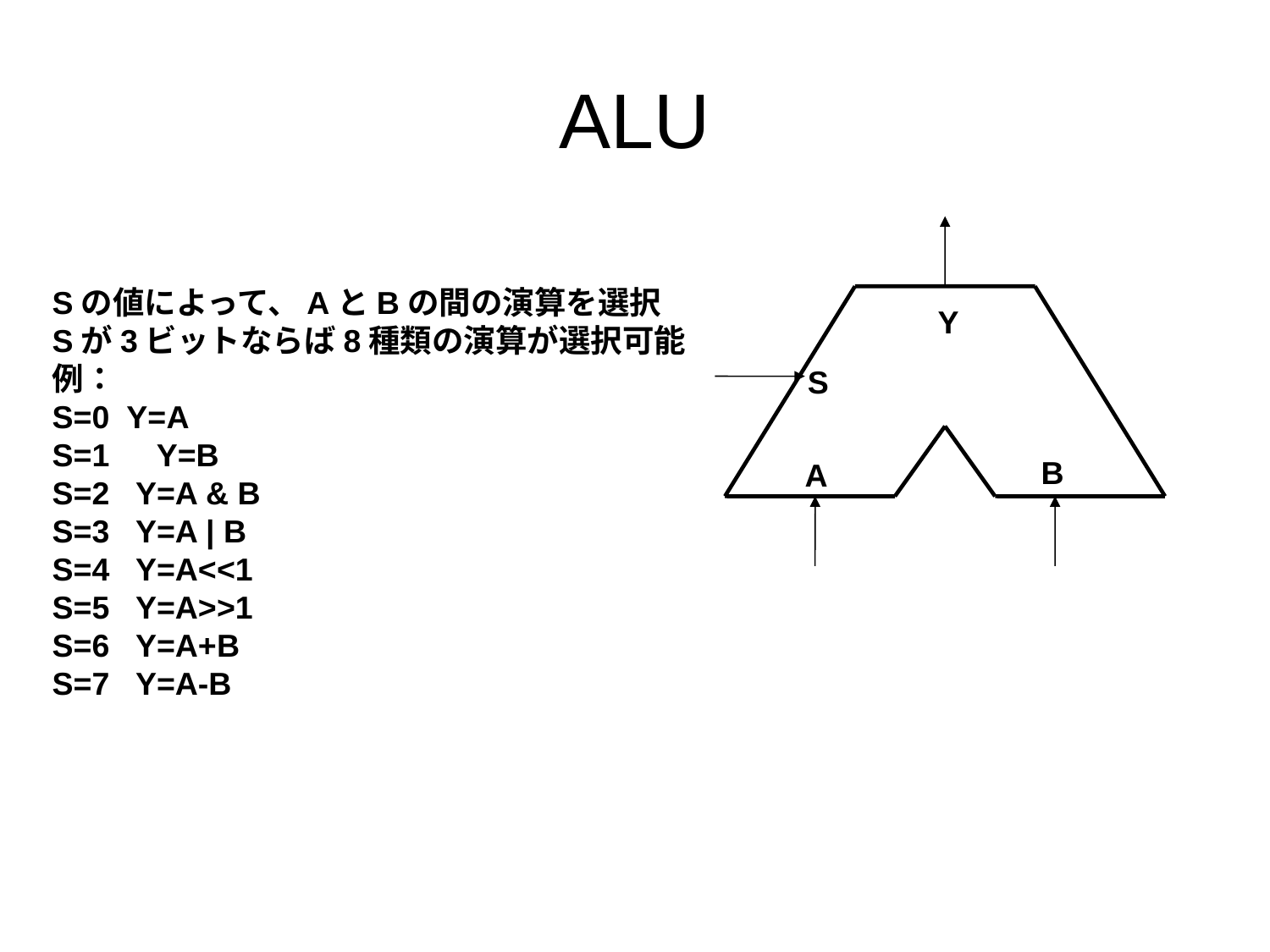

# ALU

Sの値によって、AとBの間の演算を選択
Sが3ビットならば8種類の演算が選択可能
例：
S=0  Y=A
S=1　Y=B
S=2   Y=A & B
S=3   Y=A | B
S=4   Y=A<<1
S=5   Y=A>>1
S=6   Y=A+B
S=7   Y=A-B

Y
S

B
A